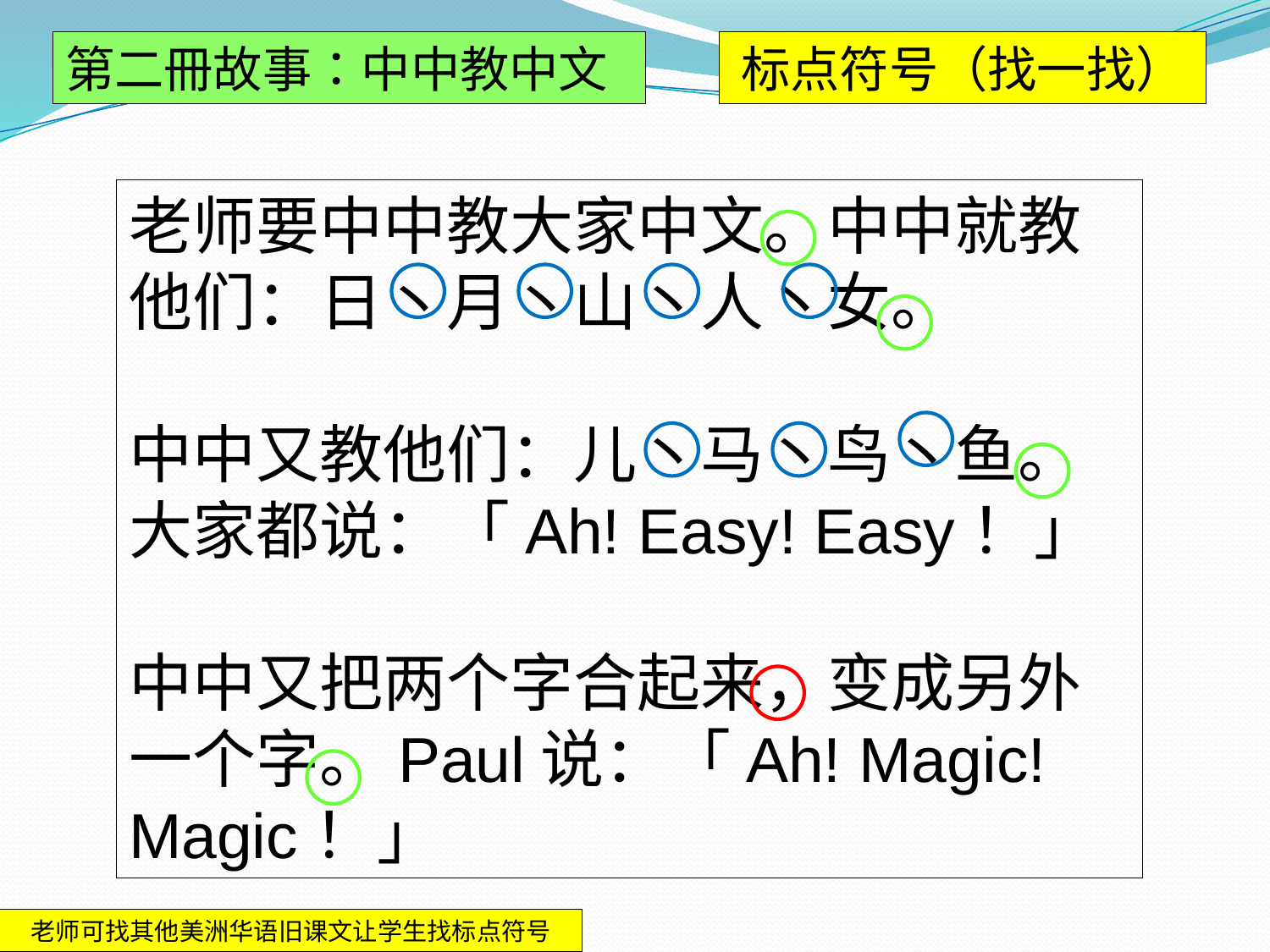

第二冊故事：中中教中文
标点符号（找一找）
老师要中中教大家中文。中中就教他们：日丶月丶山丶人丶女。

中中又教他们：儿丶马丶鸟丶鱼。大家都说：「Ah! Easy! Easy！」

中中又把两个字合起来，变成另外一个字。Paul说：「Ah! Magic! Magic！」

老师可找其他美洲华语旧课文让学生找标点符号